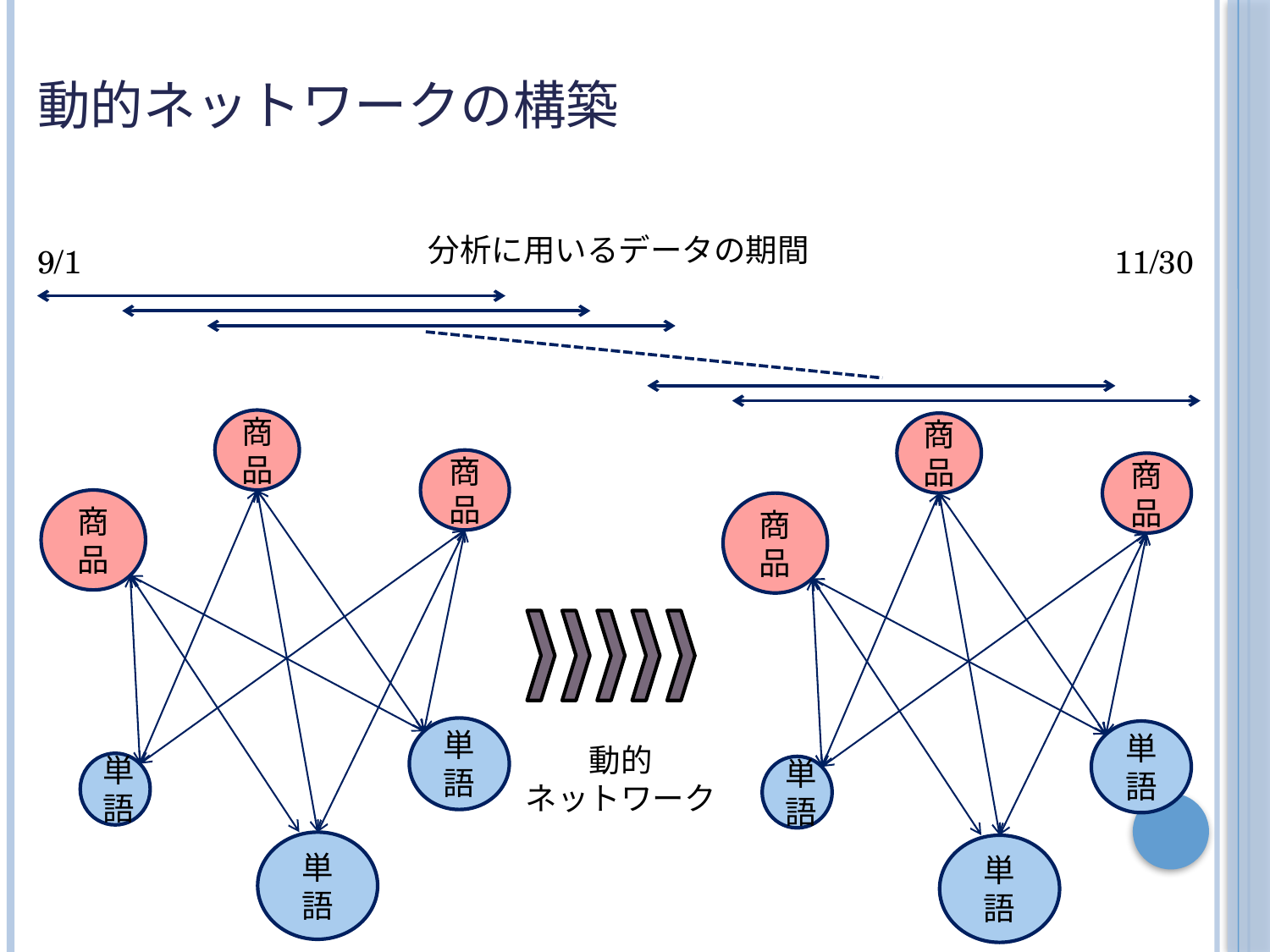

動的ネットワークの構築
分析に用いるデータの期間
9/1
11/30
商品
商品
商品
商品
商品
商品

単語
単語
動的
ネットワーク
単語
単語
単語
単語